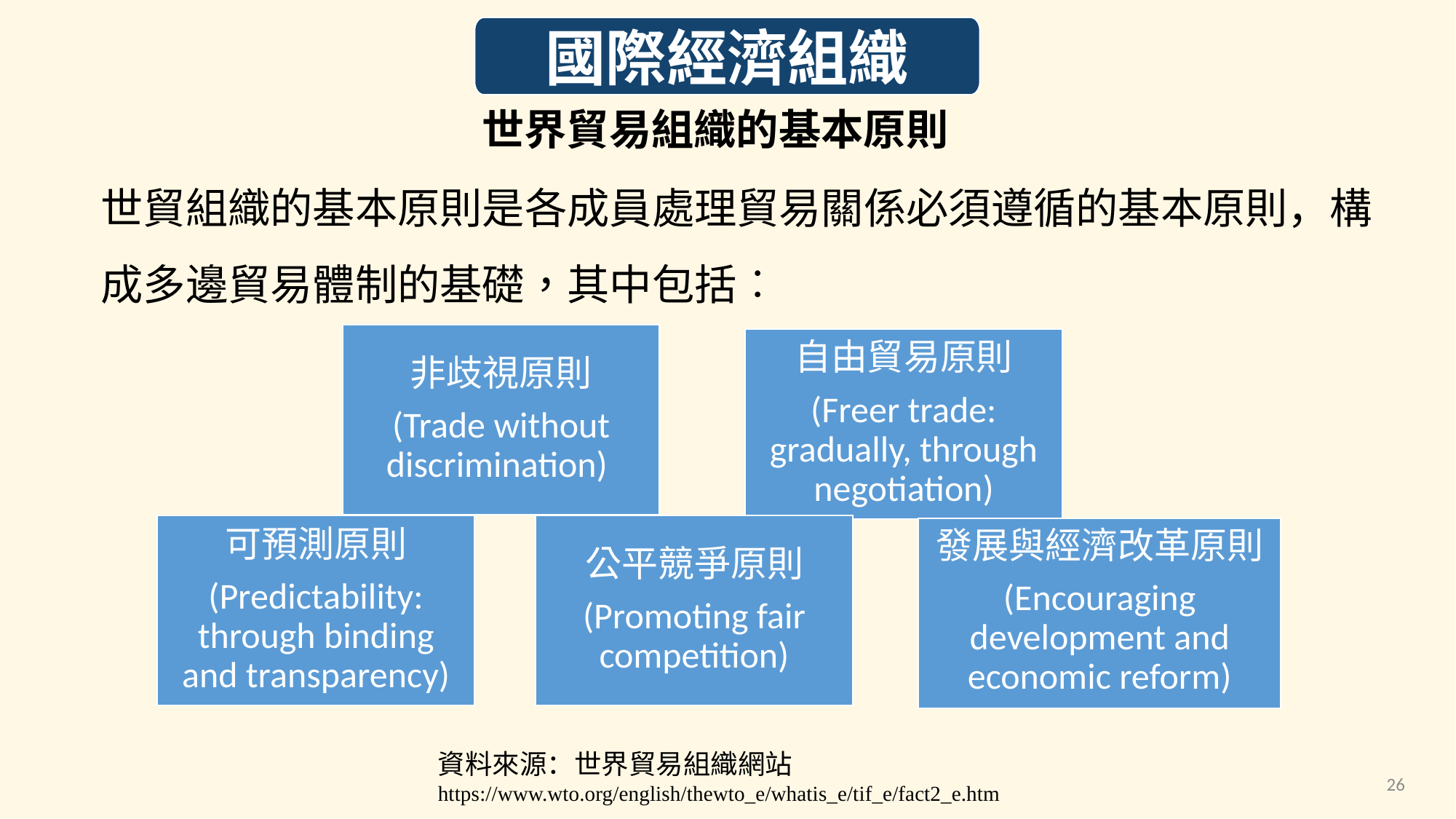

國際經濟組織
世界貿易組織的基本原則
世貿組織的基本原則是各成員處理貿易關係必須遵循的基本原則，構成多邊貿易體制的基礎，其中包括︰
非歧視原則
(Trade without discrimination)
自由貿易原則
(Freer trade: gradually, through negotiation)
可預測原則
(Predictability: through binding and transparency)
公平競爭原則
(Promoting fair competition)
發展與經濟改革原則
(Encouraging development and economic reform)

資料來源：世界貿易組織網站
https://www.wto.org/english/thewto_e/whatis_e/tif_e/fact2_e.htm